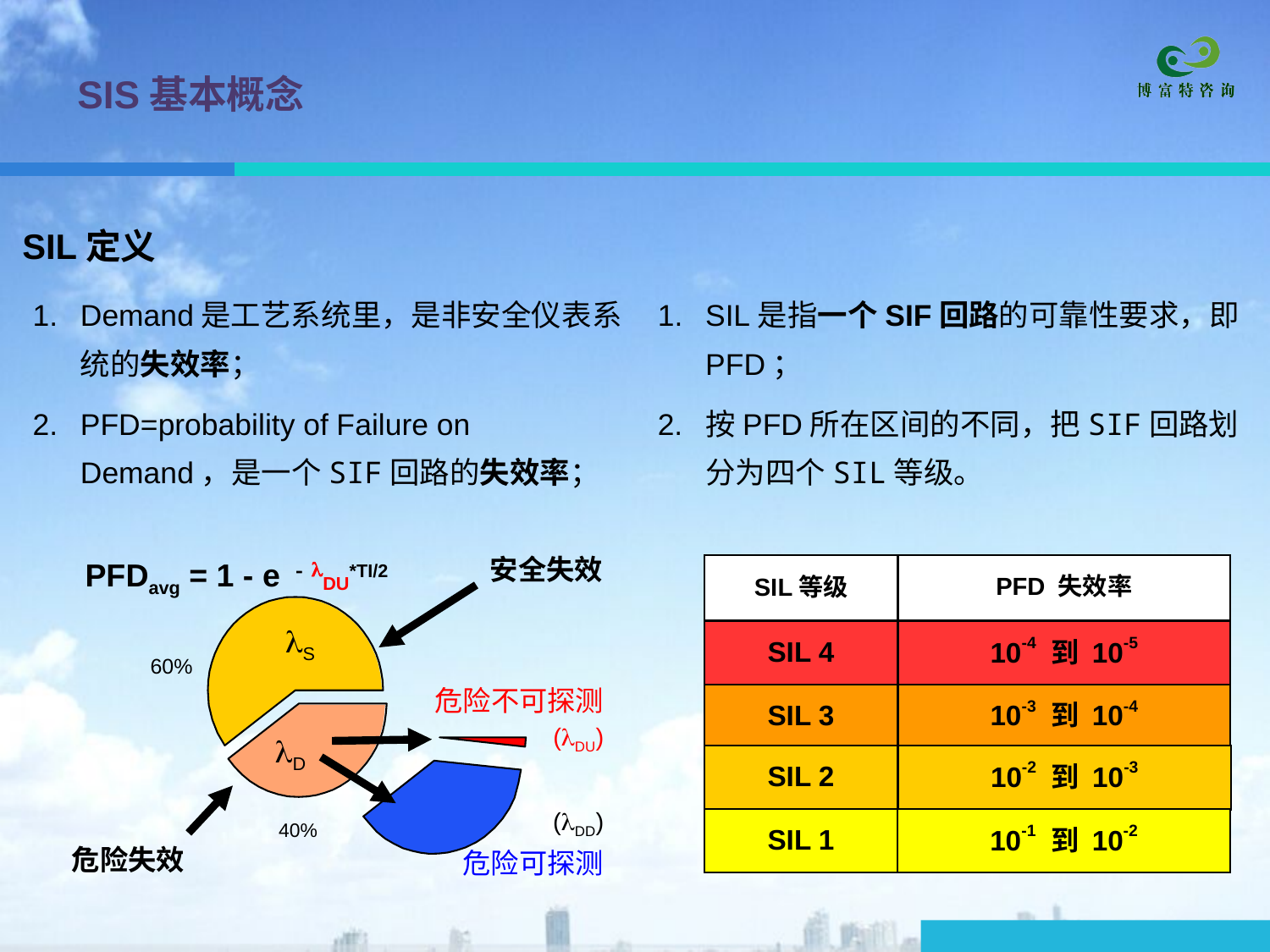

SIS基本概念
SIL定义
Demand是工艺系统里，是非安全仪表系统的失效率；
PFD=probability of Failure on Demand，是一个SIF回路的失效率；
SIL是指一个SIF回路的可靠性要求，即PFD；
按PFD所在区间的不同，把SIF回路划分为四个SIL等级。
PFDavg = 1 - e − λDU*TI/2
安全失效

λS
危险不可探测
(λDU)

λD

(λDD)
危险可探测
40%
危险失效
60%
SIL等级
PFD 失效率
SIL 4
10-4 到 10-5
SIL 3
10-3 到 10-4
SIL 2
10-2 到 10-3
SIL 1
10-1 到 10-2